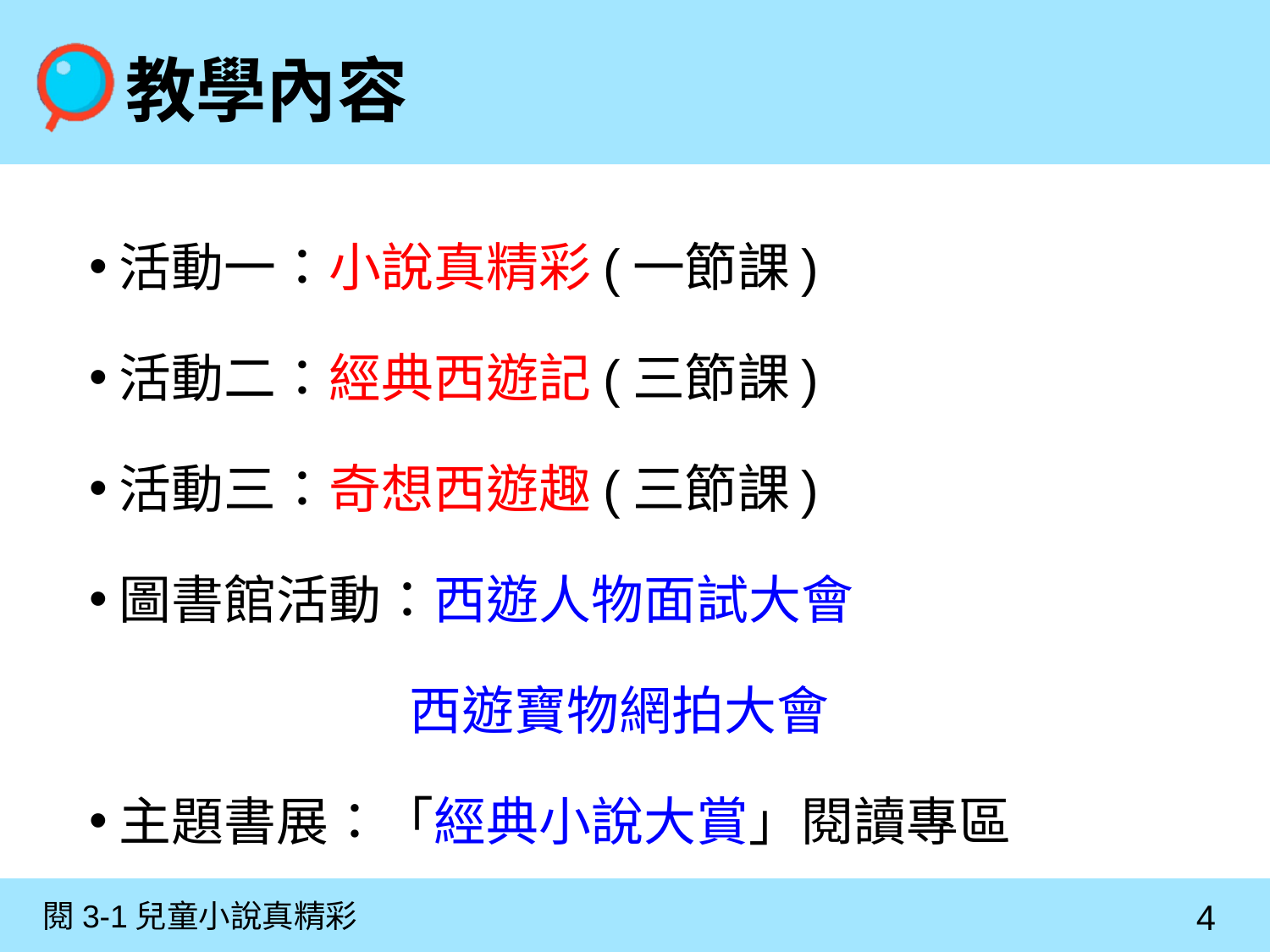

# 教學內容
活動一：小說真精彩(一節課)
活動二：經典西遊記(三節課)
活動三：奇想西遊趣(三節課)
圖書館活動：西遊人物面試大會
                          西遊寶物網拍大會
主題書展：「經典小說大賞」閱讀專區
4